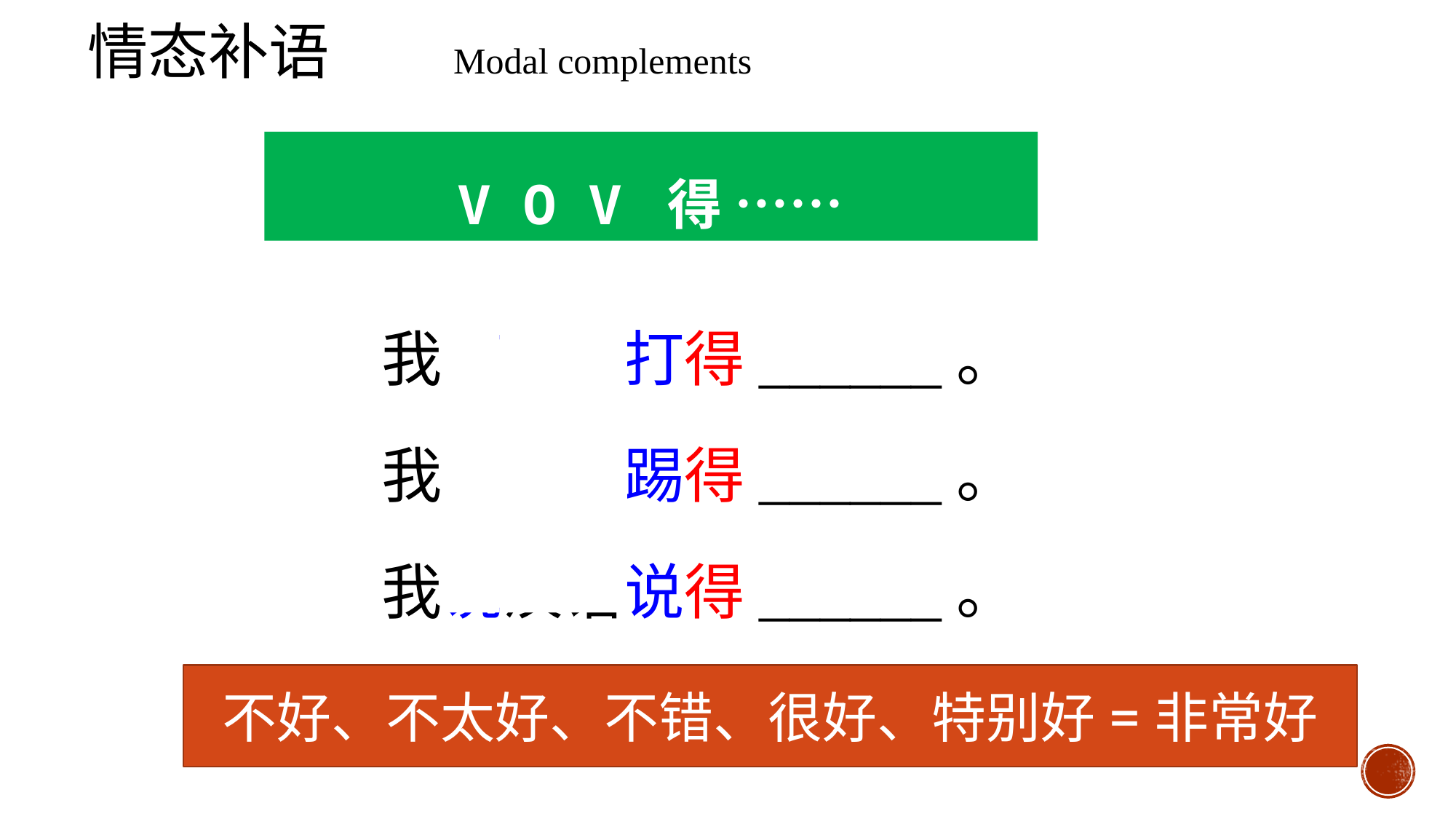

情态补语        Modal complements
V O V 得 ……
我打篮球打得______。
我踢足球踢得______。
我说汉语说得______。

不好、不太好、不错、很好、特别好=非常好